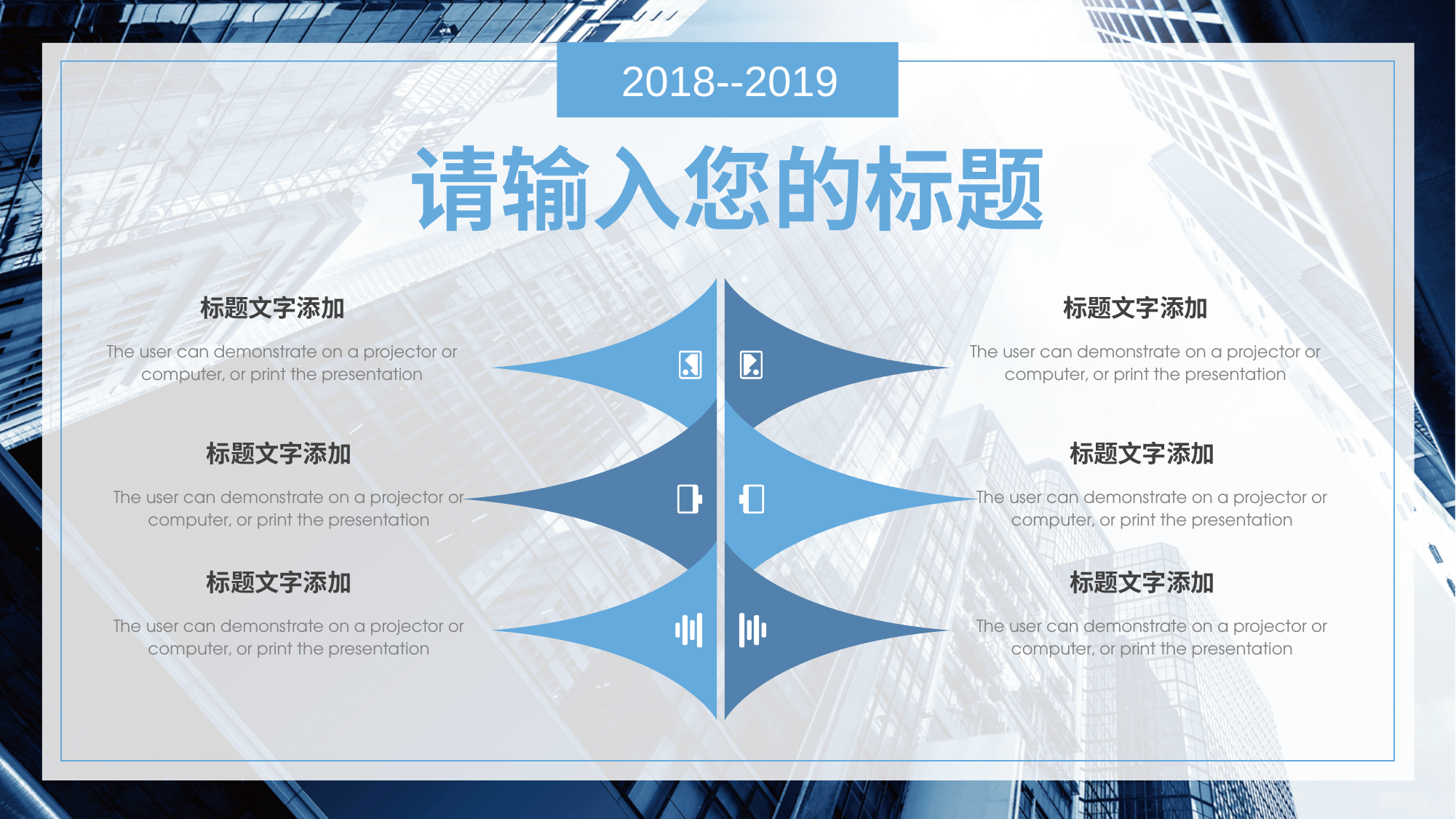

请输入您的标题

标题文字添加
The user can demonstrate on a projector or computer, or print the presentation
标题文字添加
The user can demonstrate on a projector or computer, or print the presentation

标题文字添加
The user can demonstrate on a projector or computer, or print the presentation
标题文字添加
The user can demonstrate on a projector or computer, or print the presentation

标题文字添加
The user can demonstrate on a projector or computer, or print the presentation
标题文字添加
The user can demonstrate on a projector or computer, or print the presentation